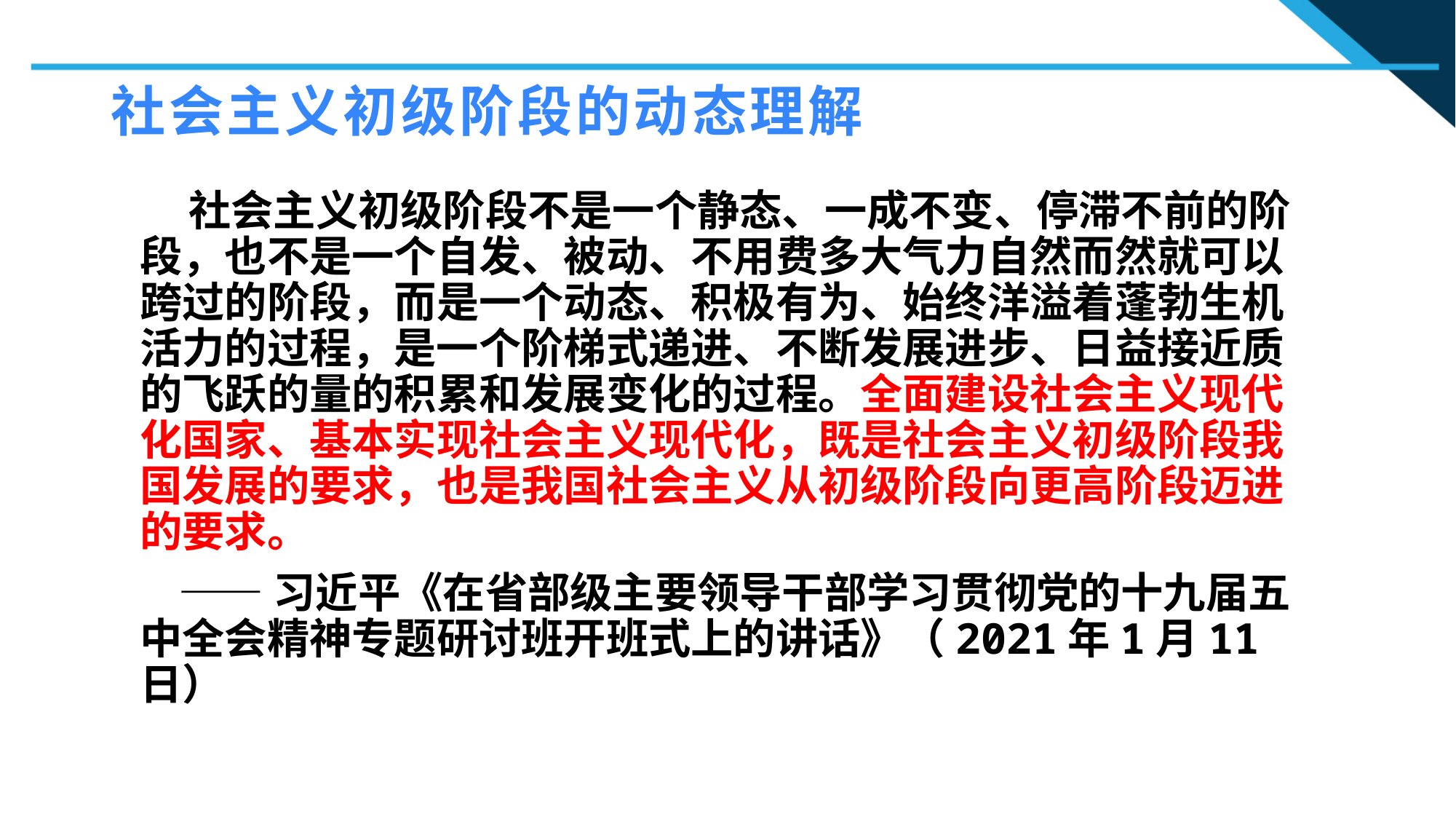

社会主义初级阶段的动态理解
    社会主义初级阶段不是一个静态、一成不变、停滞不前的阶段，也不是一个自发、被动、不用费多大气力自然而然就可以跨过的阶段，而是一个动态、积极有为、始终洋溢着蓬勃生机活力的过程，是一个阶梯式递进、不断发展进步、日益接近质的飞跃的量的积累和发展变化的过程。全面建设社会主义现代化国家、基本实现社会主义现代化，既是社会主义初级阶段我国发展的要求，也是我国社会主义从初级阶段向更高阶段迈进的要求。
    ——习近平《在省部级主要领导干部学习贯彻党的十九届五中全会精神专题研讨班开班式上的讲话》（2021年1月11日）